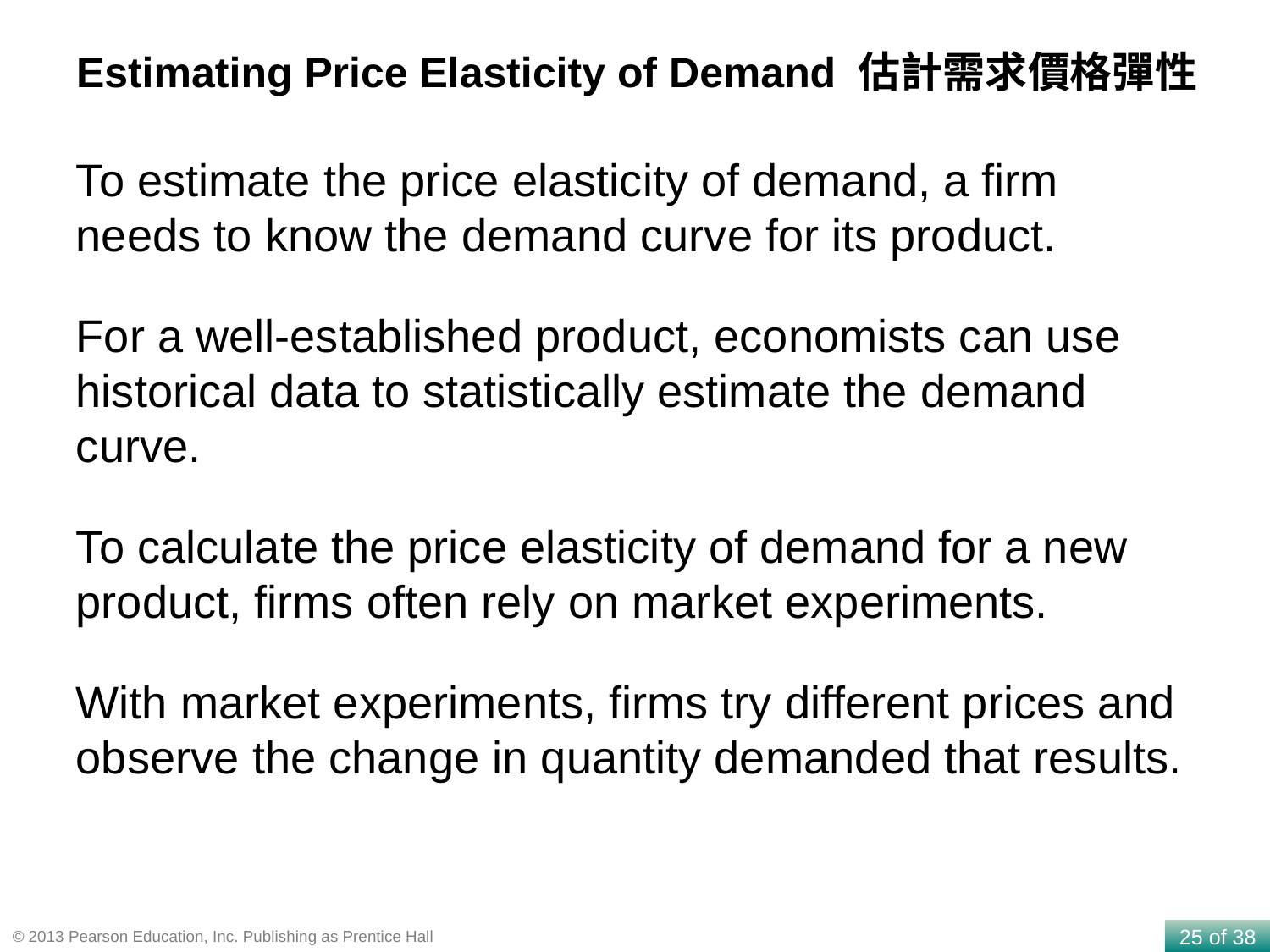

Estimating Price Elasticity of Demand 估計需求價格彈性
To estimate the price elasticity of demand, a firm needs to know the demand curve for its product.
For a well-established product, economists can use historical data to statistically estimate the demand curve.
To calculate the price elasticity of demand for a new product, firms often rely on market experiments.
With market experiments, firms try different prices and observe the change in quantity demanded that results.